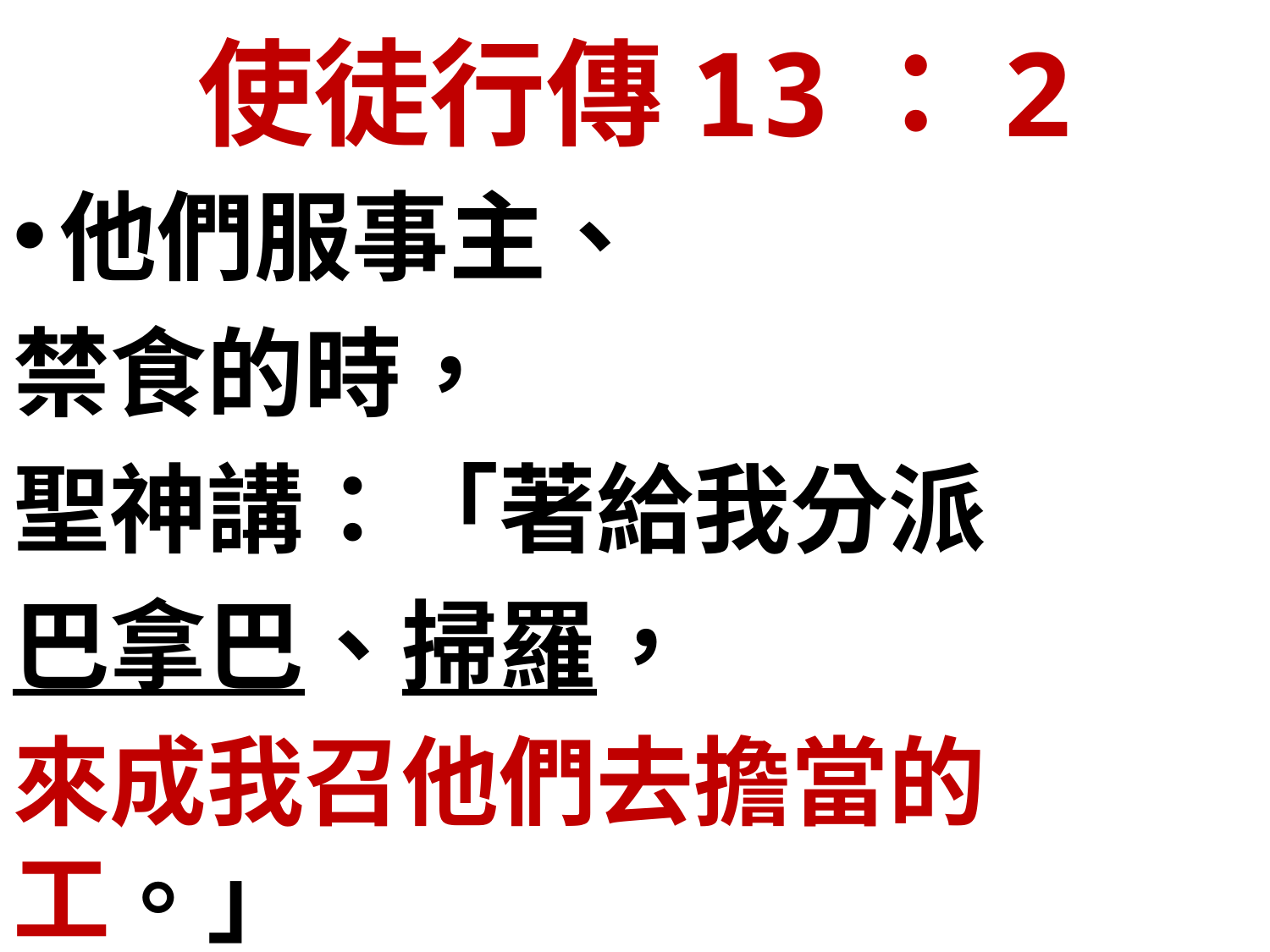

# 使徒行傳13：2
他們服事主、
禁食的時，
聖神講：「著給我分派
巴拿巴、掃羅，
來成我召他們去擔當的工。」